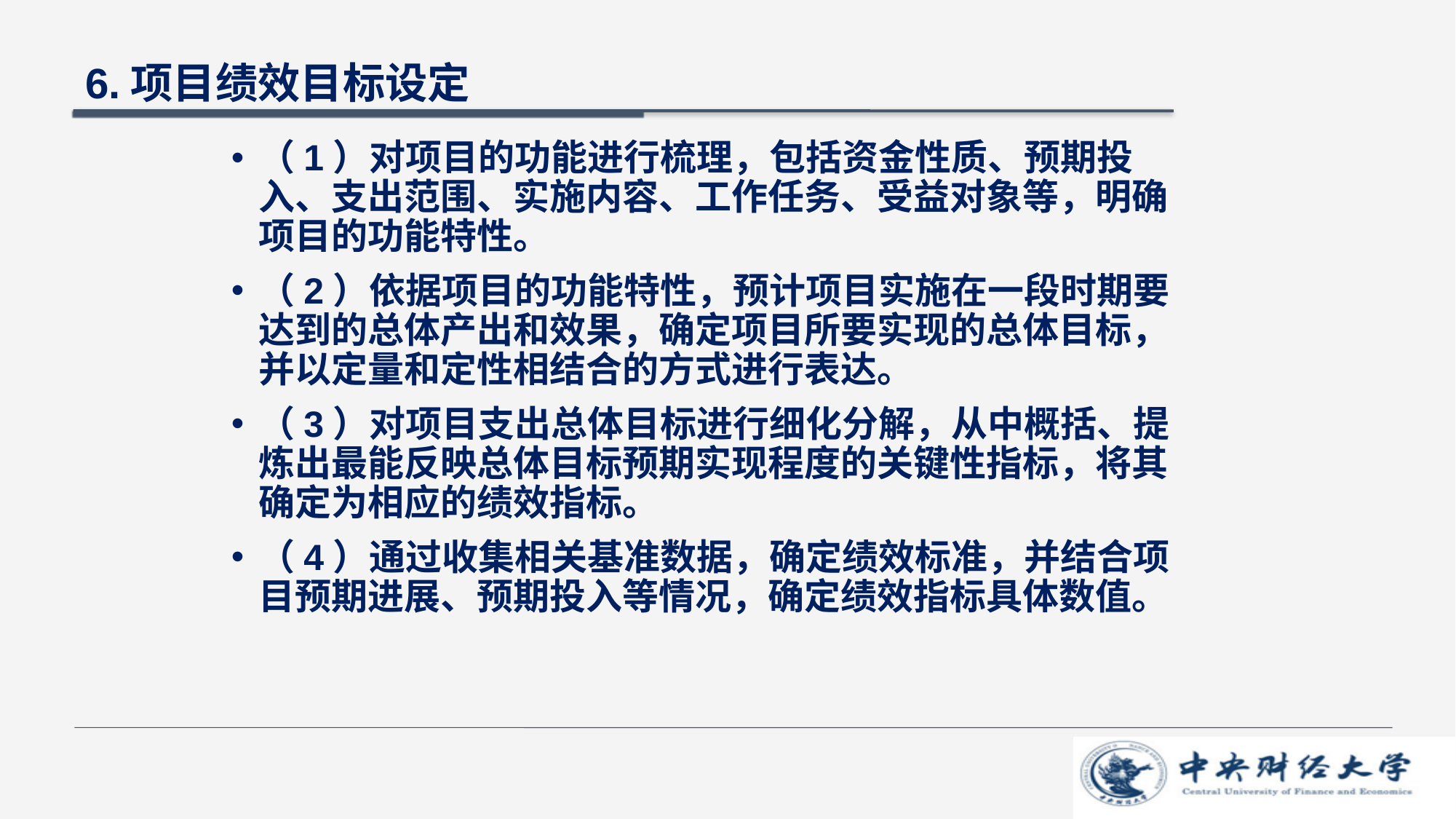

# 6.项目绩效目标设定
（1）对项目的功能进行梳理，包括资金性质、预期投入、支出范围、实施内容、工作任务、受益对象等，明确项目的功能特性。
（2）依据项目的功能特性，预计项目实施在一段时期要达到的总体产出和效果，确定项目所要实现的总体目标，并以定量和定性相结合的方式进行表达。
（3）对项目支出总体目标进行细化分解，从中概括、提炼出最能反映总体目标预期实现程度的关键性指标，将其确定为相应的绩效指标。
（4）通过收集相关基准数据，确定绩效标准，并结合项目预期进展、预期投入等情况，确定绩效指标具体数值。